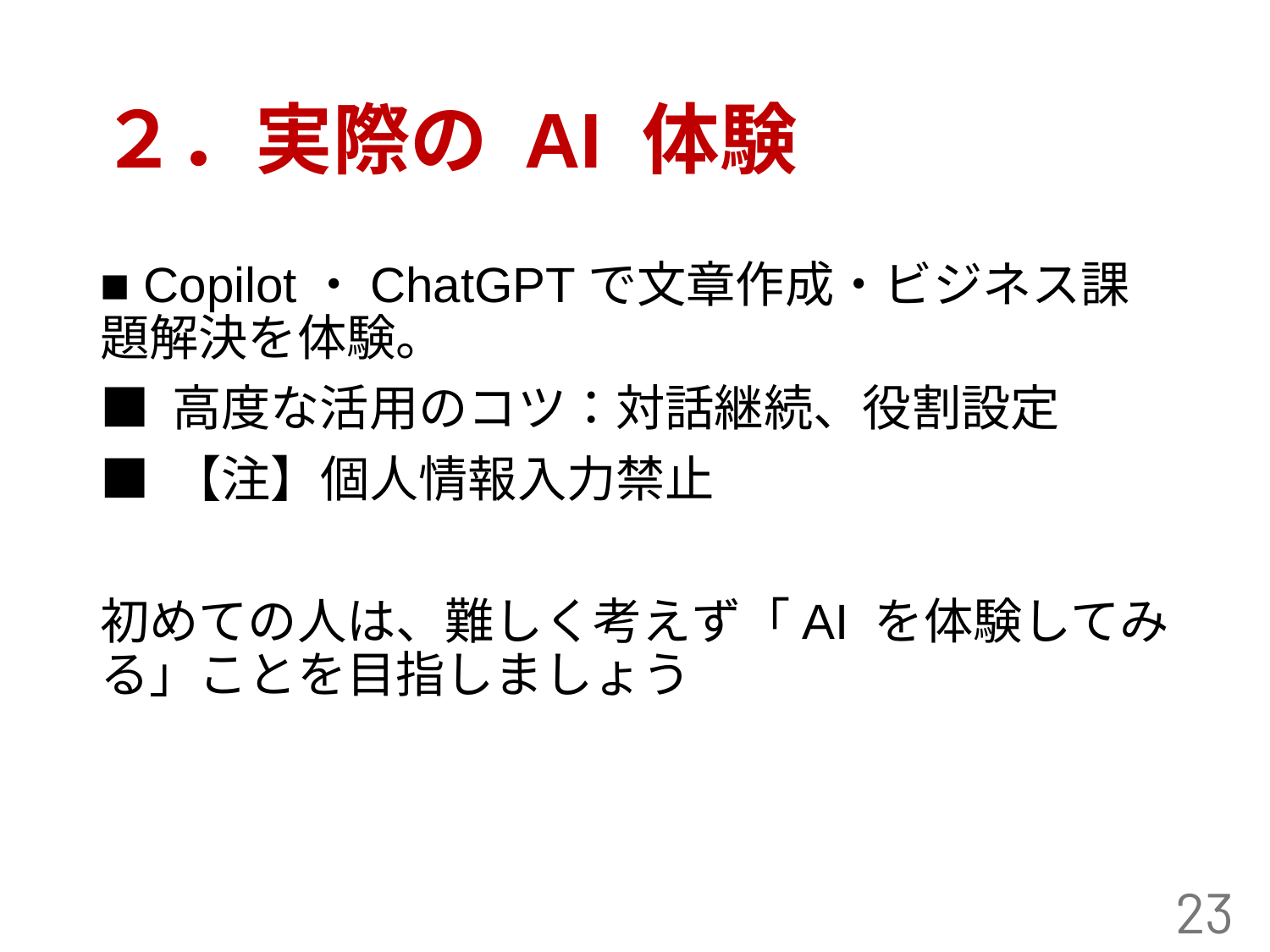

# ２．実際の AI 体験
■ Copilot・ChatGPTで文章作成・ビジネス課題解決を体験。
■ 高度な活用のコツ：対話継続、役割設定
■ 【注】個人情報入力禁止

初めての人は、難しく考えず「AI を体験してみる」ことを目指しましょう
23